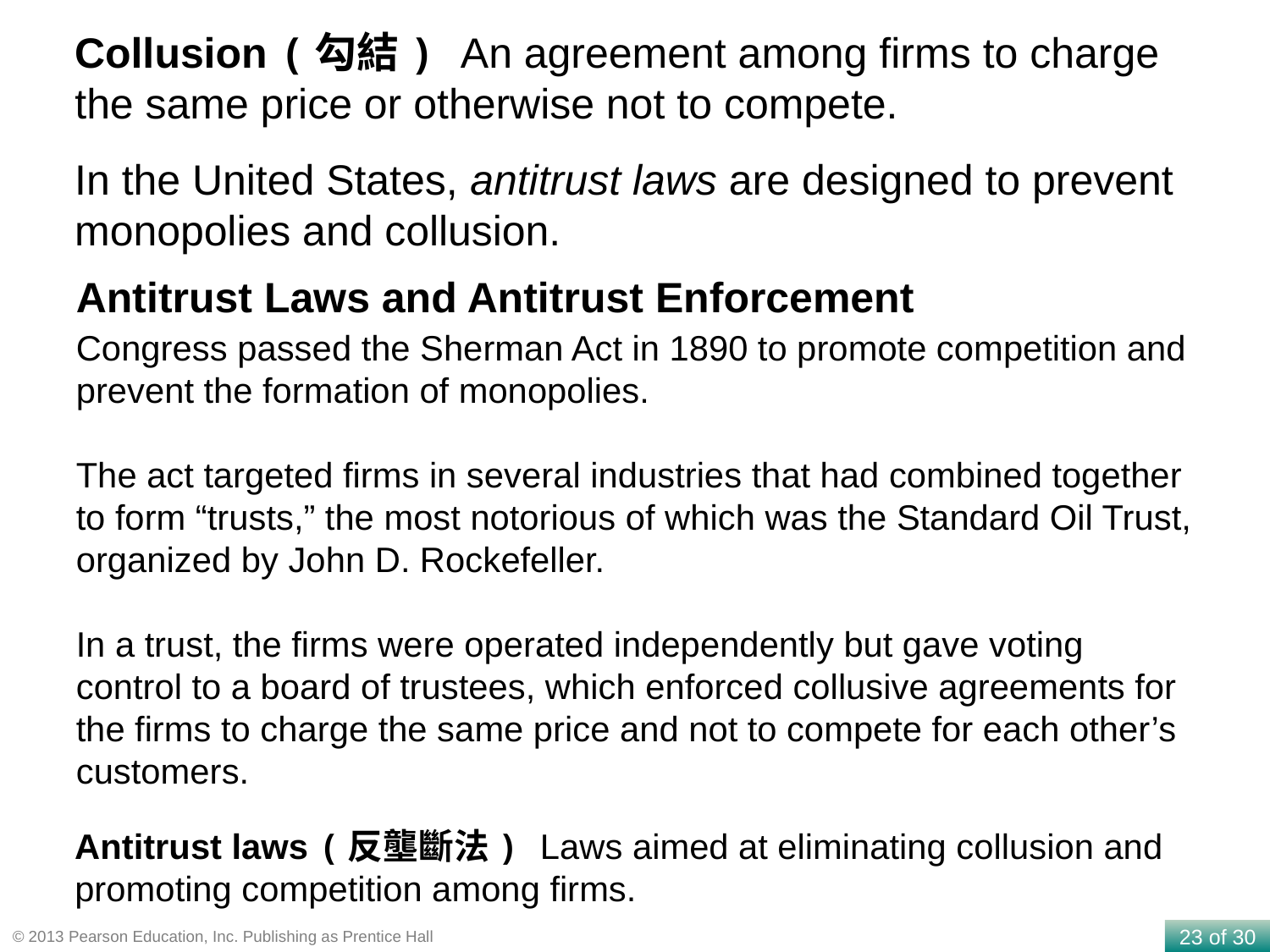

Collusion (勾結) An agreement among firms to charge the same price or otherwise not to compete.
In the United States, antitrust laws are designed to prevent monopolies and collusion.
Antitrust Laws and Antitrust Enforcement
Congress passed the Sherman Act in 1890 to promote competition and prevent the formation of monopolies.

The act targeted firms in several industries that had combined together to form “trusts,” the most notorious of which was the Standard Oil Trust, organized by John D. Rockefeller.

In a trust, the firms were operated independently but gave voting control to a board of trustees, which enforced collusive agreements for the firms to charge the same price and not to compete for each other’s customers.
Antitrust laws (反壟斷法) Laws aimed at eliminating collusion and promoting competition among firms.